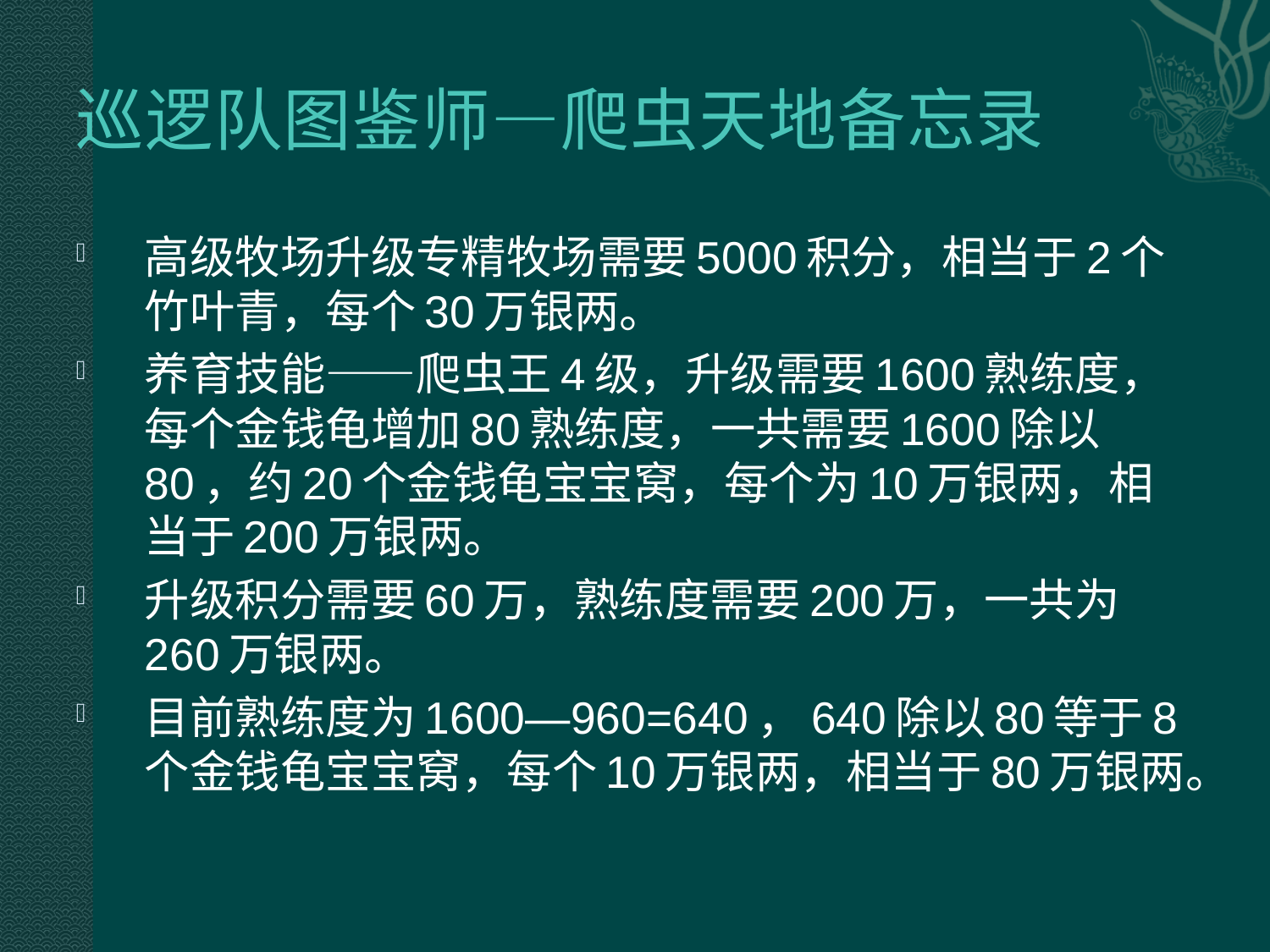

# 巡逻队图鉴师—爬虫天地备忘录
高级牧场升级专精牧场需要5000积分，相当于2个竹叶青，每个30万银两。
养育技能——爬虫王4级，升级需要1600熟练度，每个金钱龟增加80熟练度，一共需要1600除以80，约20个金钱龟宝宝窝，每个为10万银两，相当于200万银两。
升级积分需要60万，熟练度需要200万，一共为260万银两。
目前熟练度为1600—960=640，640除以80等于8个金钱龟宝宝窝，每个10万银两，相当于80万银两。